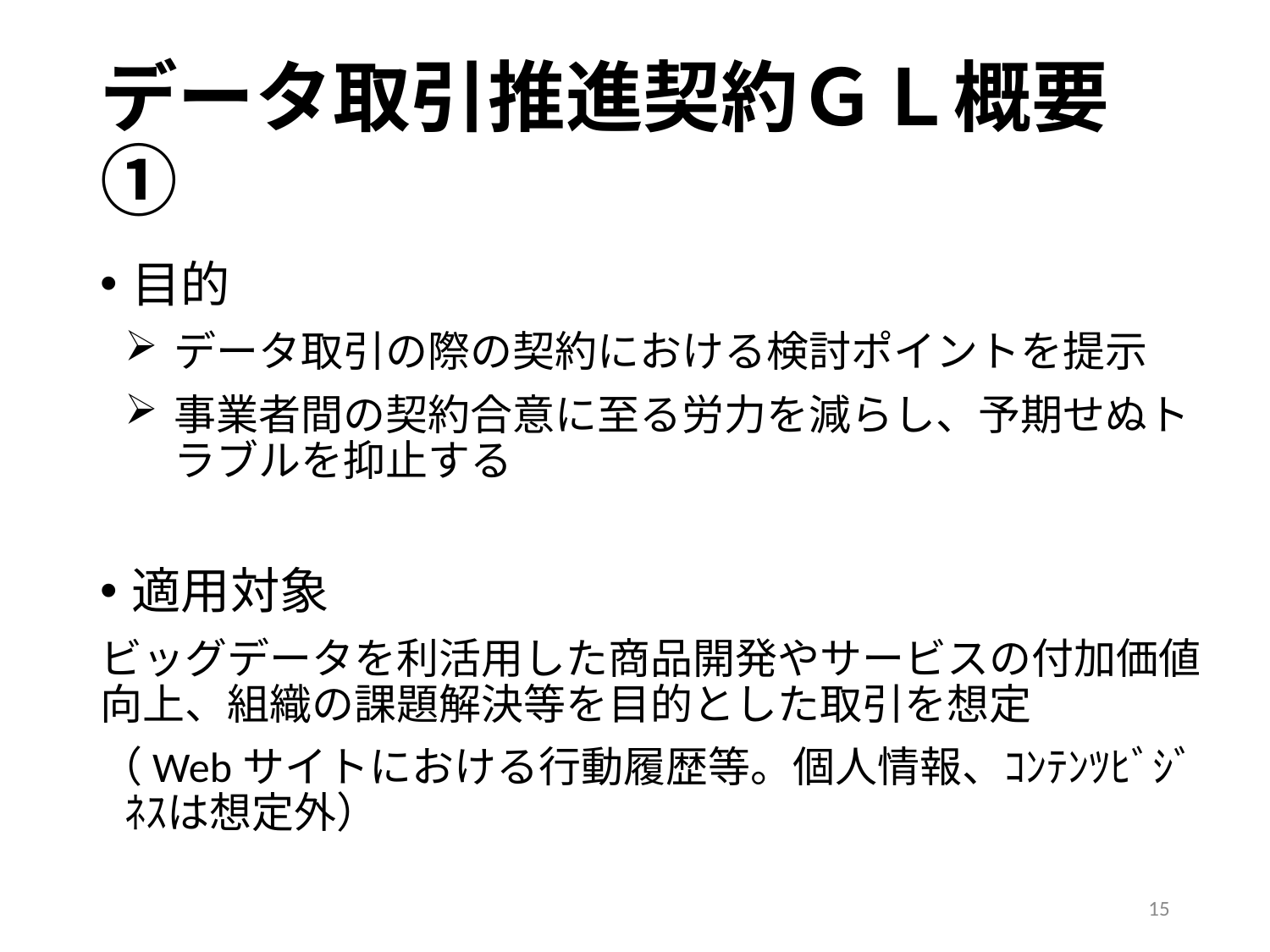

# データ取引推進契約ＧＬ概要①
目的
データ取引の際の契約における検討ポイントを提示
事業者間の契約合意に至る労力を減らし、予期せぬトラブルを抑止する

適用対象
ビッグデータを利活用した商品開発やサービスの付加価値向上、組織の課題解決等を目的とした取引を想定
（Webサイトにおける行動履歴等。個人情報、ｺﾝﾃﾝﾂﾋﾞｼﾞﾈｽは想定外）
15